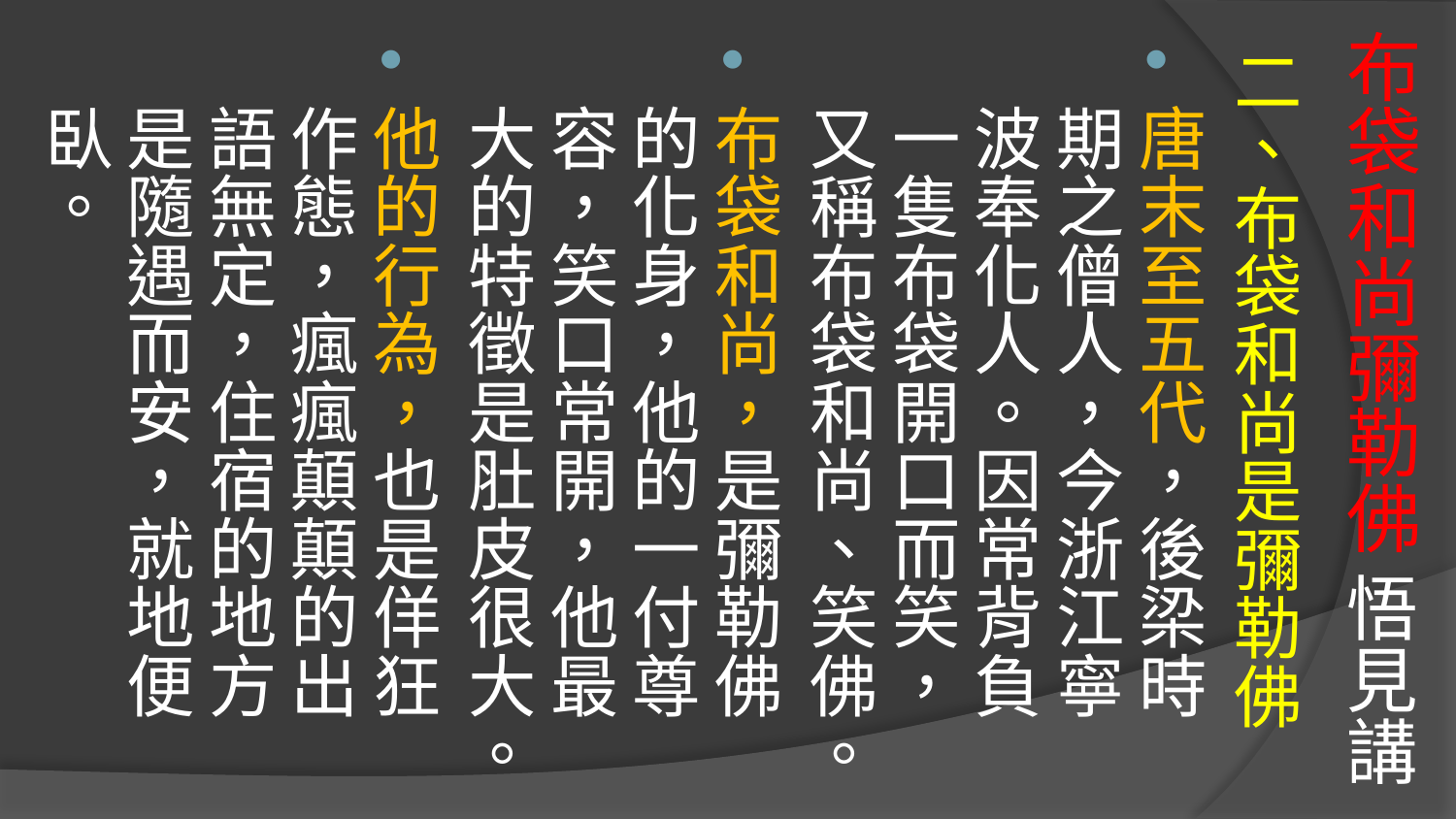

# 布袋和尚彌勒佛 悟見講
二、布袋和尚是彌勒佛
唐末至五代，後梁時期之僧人，今浙江寧波奉化人。因常背負一隻布袋開口而笑，又稱布袋和尚、笑佛。
布袋和尚，是彌勒佛的化身，他的一付尊容，笑口常開，他最大的特徵是肚皮很大。
他的行為，也是佯狂作態，瘋瘋顛顛的出語無定，住宿的地方是隨遇而安，就地便臥。